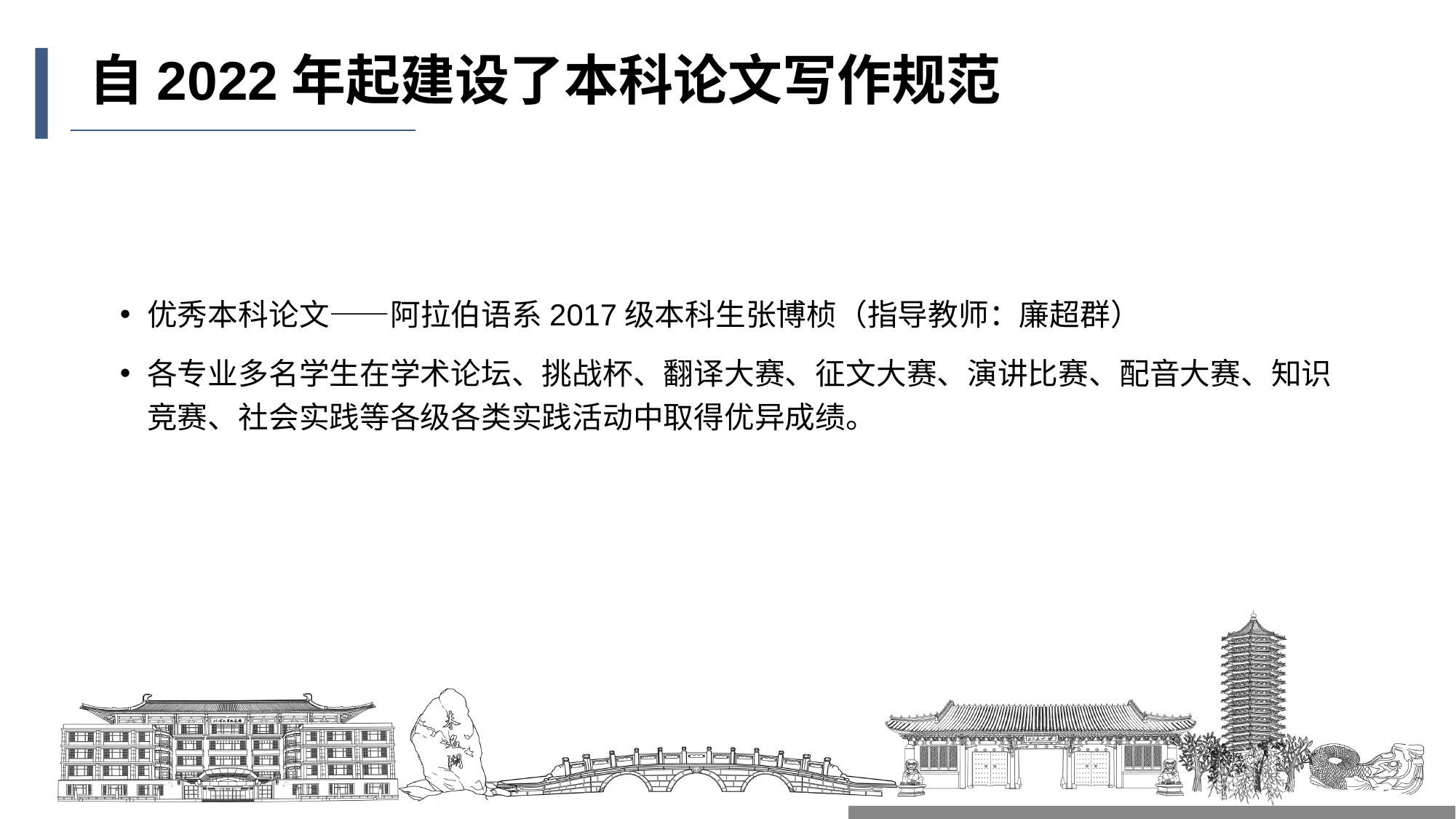

# 自2022年起建设了本科论文写作规范
优秀本科论文——阿拉伯语系2017级本科生张博桢（指导教师：廉超群）
各专业多名学生在学术论坛、挑战杯、翻译大赛、征文大赛、演讲比赛、配音大赛、知识竞赛、社会实践等各级各类实践活动中取得优异成绩。